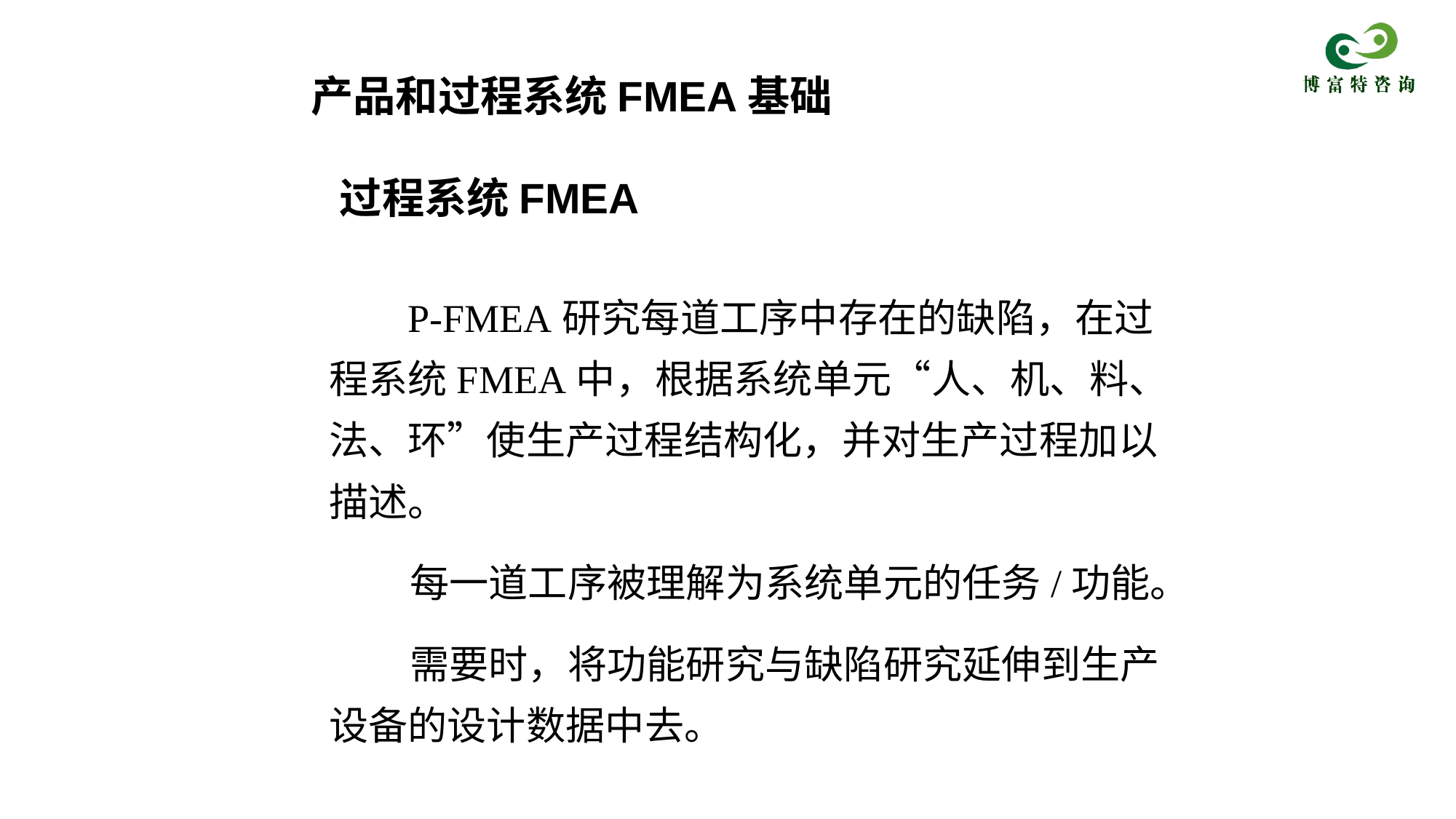

产品和过程系统FMEA基础
过程系统FMEA
        P-FMEA研究每道工序中存在的缺陷，在过程系统FMEA中，根据系统单元“人、机、料、法、环”使生产过程结构化，并对生产过程加以描述。
        每一道工序被理解为系统单元的任务/功能。
        需要时，将功能研究与缺陷研究延伸到生产设备的设计数据中去。